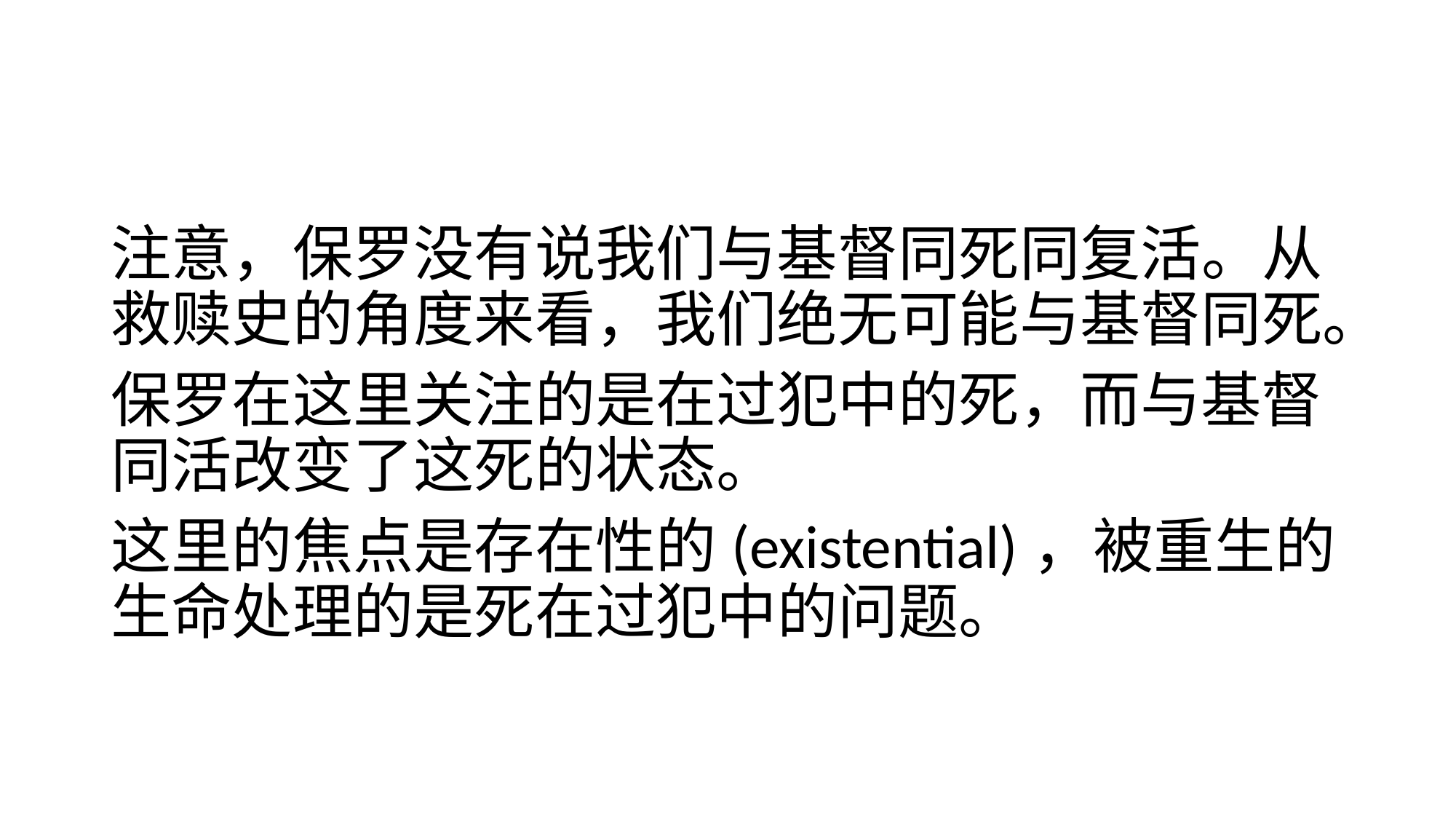

#
注意，保罗没有说我们与基督同死同复活。从救赎史的角度来看，我们绝无可能与基督同死。
保罗在这里关注的是在过犯中的死，而与基督同活改变了这死的状态。
这里的焦点是存在性的(existential)，被重生的生命处理的是死在过犯中的问题。